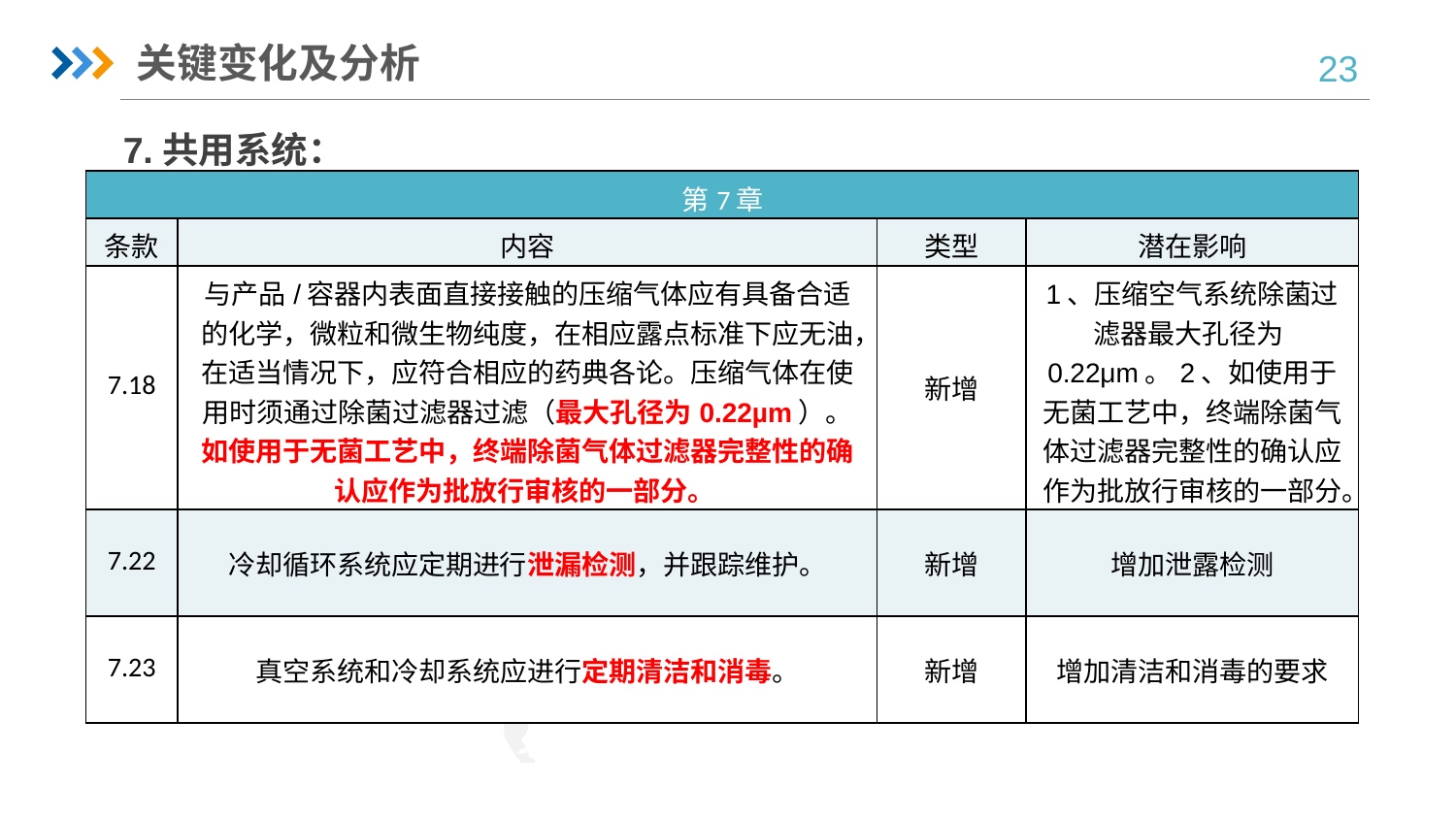

关键变化及分析
7.共用系统：

| 第7章 |  |  |  |
| --- | --- | --- | --- |
| 条款 | 内容 | 类型 | 潜在影响 |
| 7.18 | 与产品/容器内表面直接接触的压缩气体应有具备合适的化学，微粒和微生物纯度，在相应露点标准下应无油，在适当情况下，应符合相应的药典各论。压缩气体在使用时须通过除菌过滤器过滤（最大孔径为0.22µm）。如使用于无菌工艺中，终端除菌气体过滤器完整性的确认应作为批放行审核的一部分。 | 新增 | 1、压缩空气系统除菌过滤器最大孔径为0.22μm。2、如使用于无菌工艺中，终端除菌气体过滤器完整性的确认应作为批放行审核的一部分。 |
| 7.22 | 冷却循环系统应定期进行泄漏检测，并跟踪维护。 | 新增 | 增加泄露检测 |
| 7.23 | 真空系统和冷却系统应进行定期清洁和消毒。 | 新增 | 增加清洁和消毒的要求 |